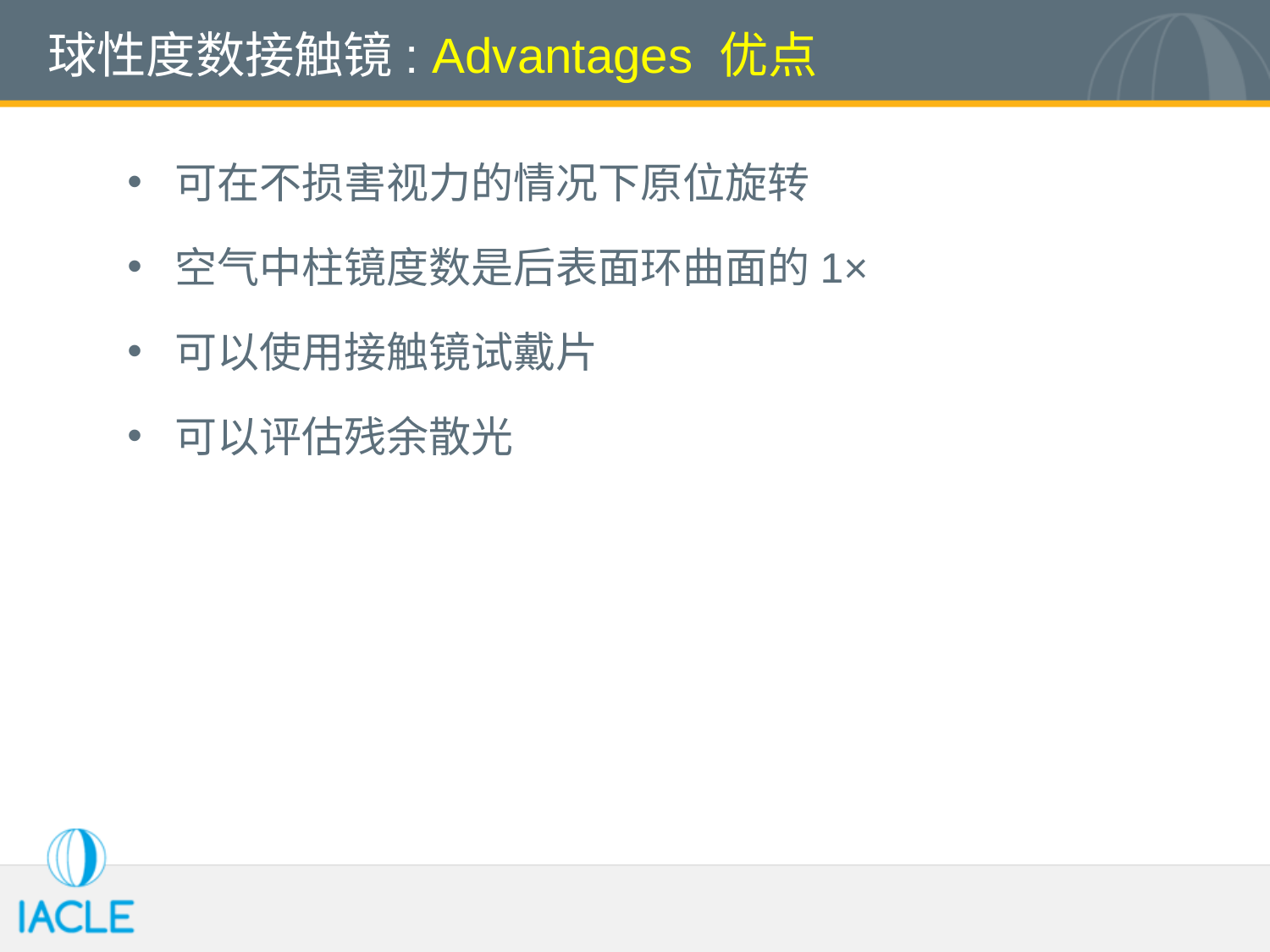

# 球性度数接触镜: Advantages 优点

可在不损害视力的情况下原位旋转
空气中柱镜度数是后表面环曲面的1×
可以使用接触镜试戴片
可以评估残余散光